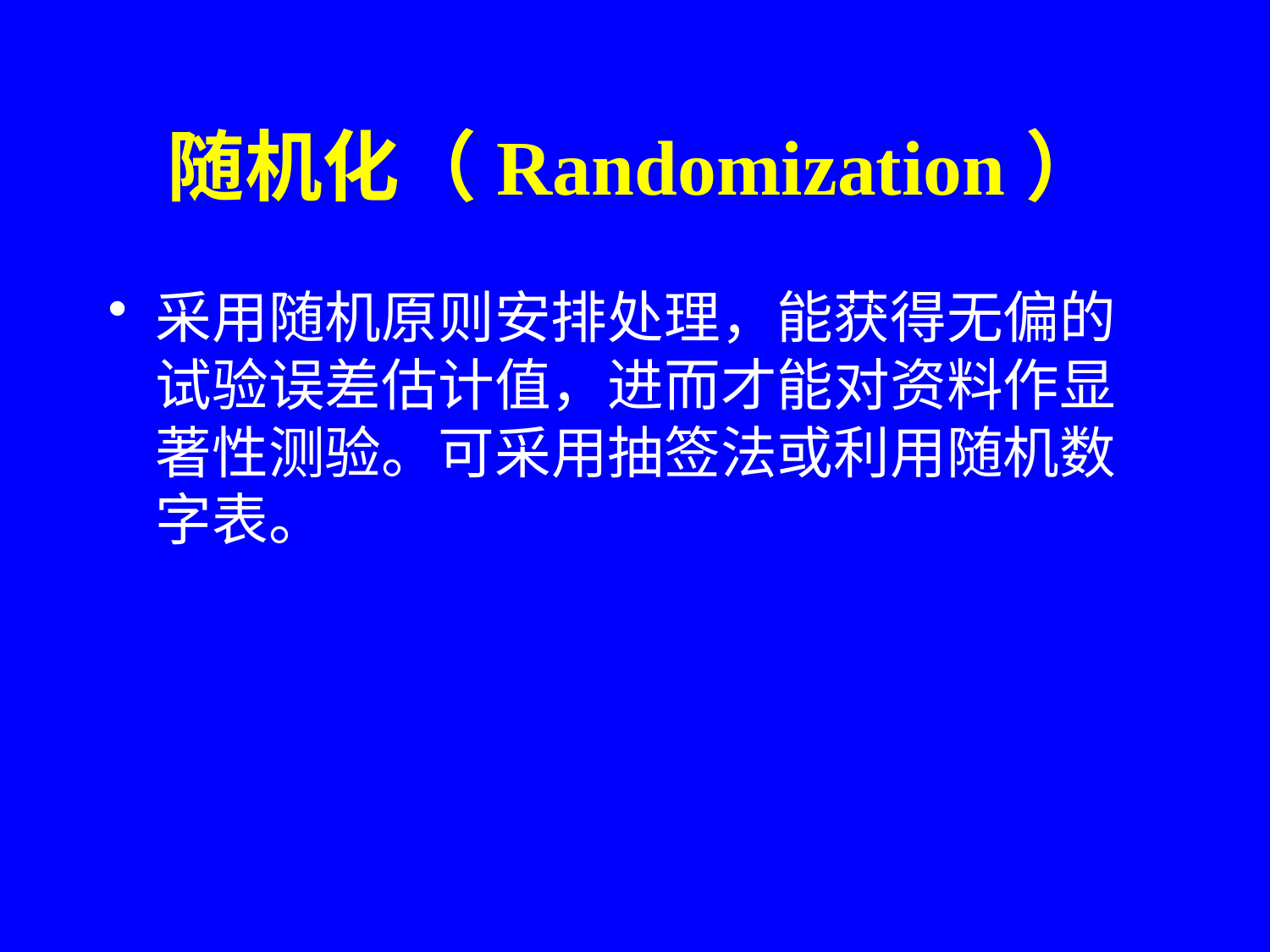

# 随机化（Randomization）
采用随机原则安排处理，能获得无偏的试验误差估计值，进而才能对资料作显著性测验。可采用抽签法或利用随机数字表。